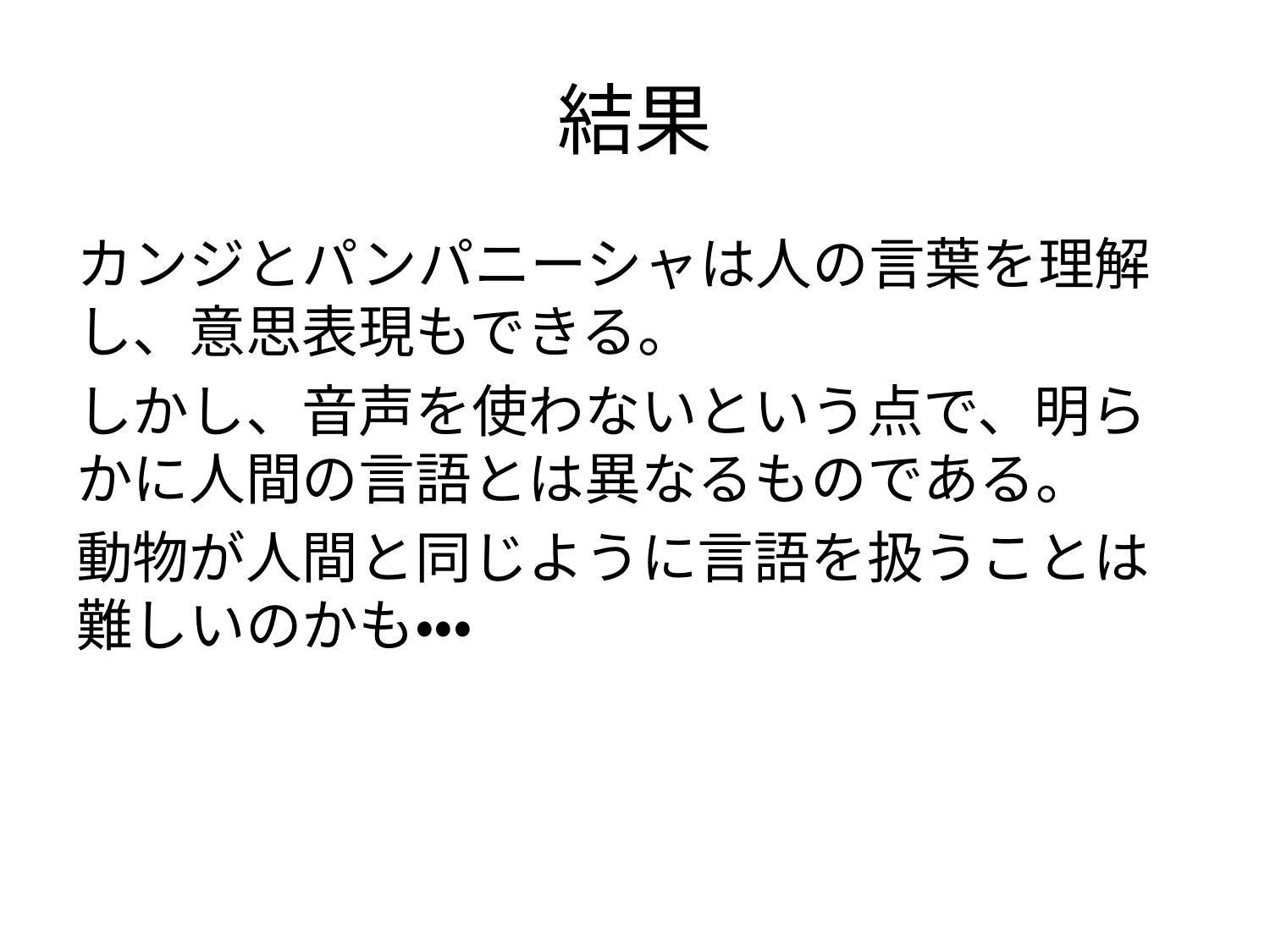

# 結果
カンジとパンパニーシャは人の言葉を理解し、意思表現もできる。
しかし、音声を使わないという点で、明らかに人間の言語とは異なるものである。
動物が人間と同じように言語を扱うことは難しいのかも・・・